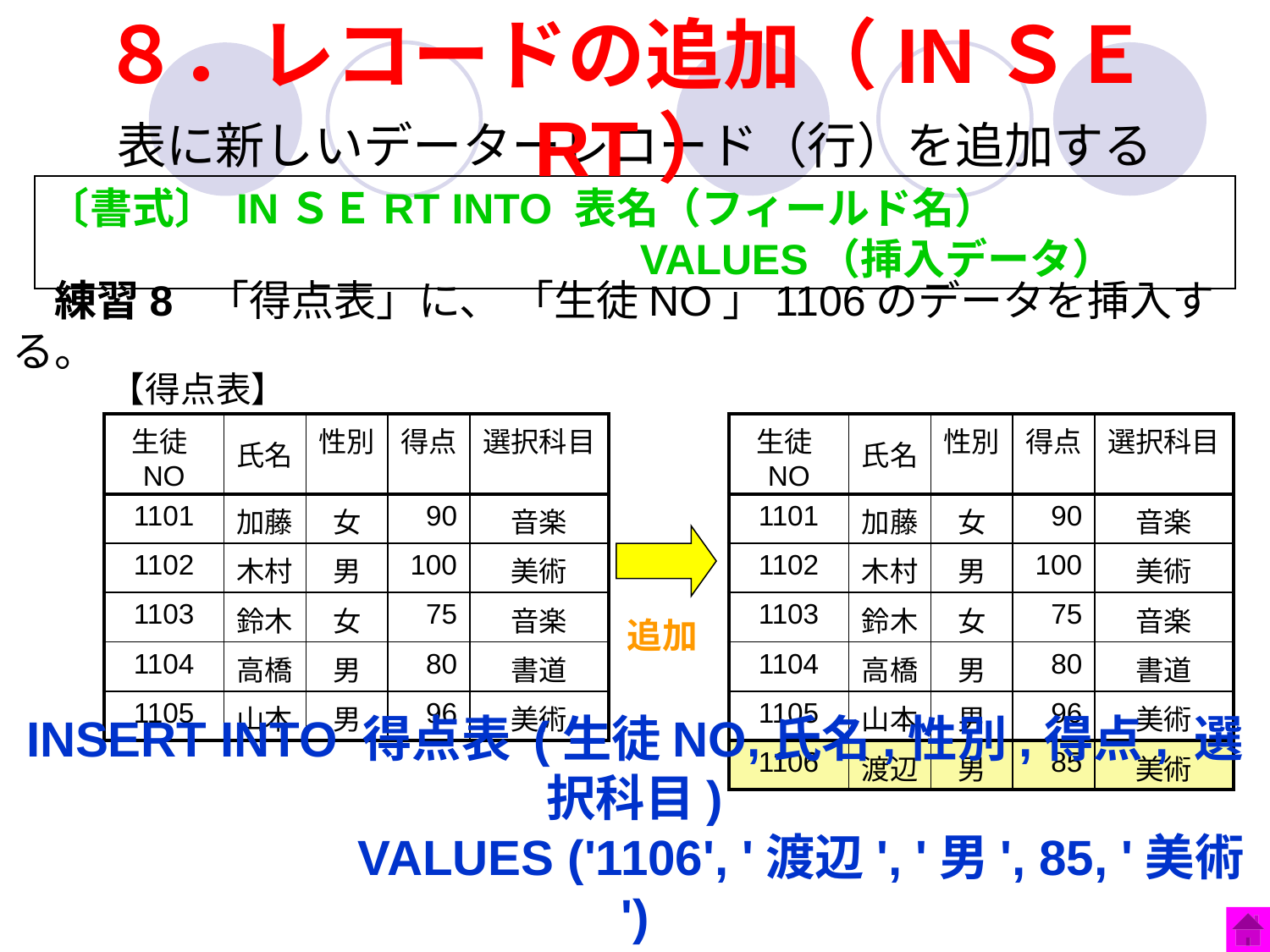

８．レコードの追加（INＳＥRT）
表に新しいデーターレコード（行）を追加する
〔書式〕 INＳＥRT INTO 表名（フィールド名）
                                                  VALUES（挿入データ）
　練習8  「得点表」に、 「生徒NO」1106のデータを挿入する。
【得点表】
| 生徒NO | 氏名 | 性別 | 得点 | 選択科目 |
| --- | --- | --- | --- | --- |
| 1101 | 加藤 | 女 | 90 | 音楽 |
| 1102 | 木村 | 男 | 100 | 美術 |
| 1103 | 鈴木 | 女 | 75 | 音楽 |
| 1104 | 高橋 | 男 | 80 | 書道 |
| 1105 | 山本 | 男 | 96 | 美術 |
| 生徒NO | 氏名 | 性別 | 得点 | 選択科目 |
| --- | --- | --- | --- | --- |
| 1101 | 加藤 | 女 | 90 | 音楽 |
| 1102 | 木村 | 男 | 100 | 美術 |
| 1103 | 鈴木 | 女 | 75 | 音楽 |
| 1104 | 高橋 | 男 | 80 | 書道 |
| 1105 | 山本 | 男 | 96 | 美術 |
| 1106 | 渡辺 | 男 | 85 | 美術 |

追加
INSERT INTO 得点表 (生徒NO,氏名,性別,得点, 選択科目)
                         VALUES ('1106', '渡辺', '男', 85, '美術')